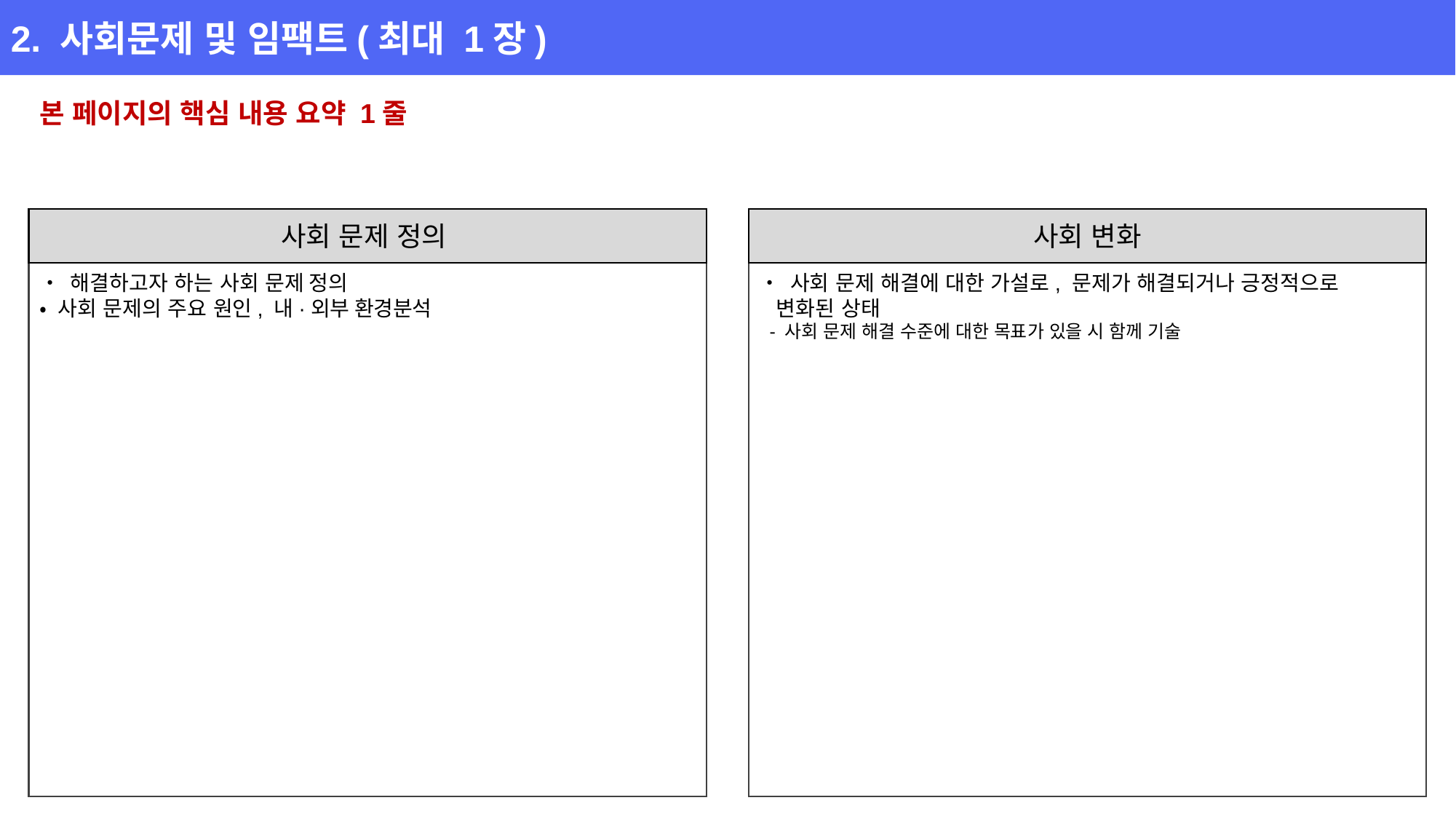

2. 사회문제 및 임팩트(최대 1장)
본 페이지의 핵심 내용 요약 1줄
사회 문제 정의

사회 변화

• 해결하고자 하는 사회 문제 정의
• 사회 문제의 주요 원인, 내·외부 환경분석
• 사회 문제 해결에 대한 가설로, 문제가 해결되거나 긍정적으로
  변화된 상태
  - 사회 문제 해결 수준에 대한 목표가 있을 시 함께 기술